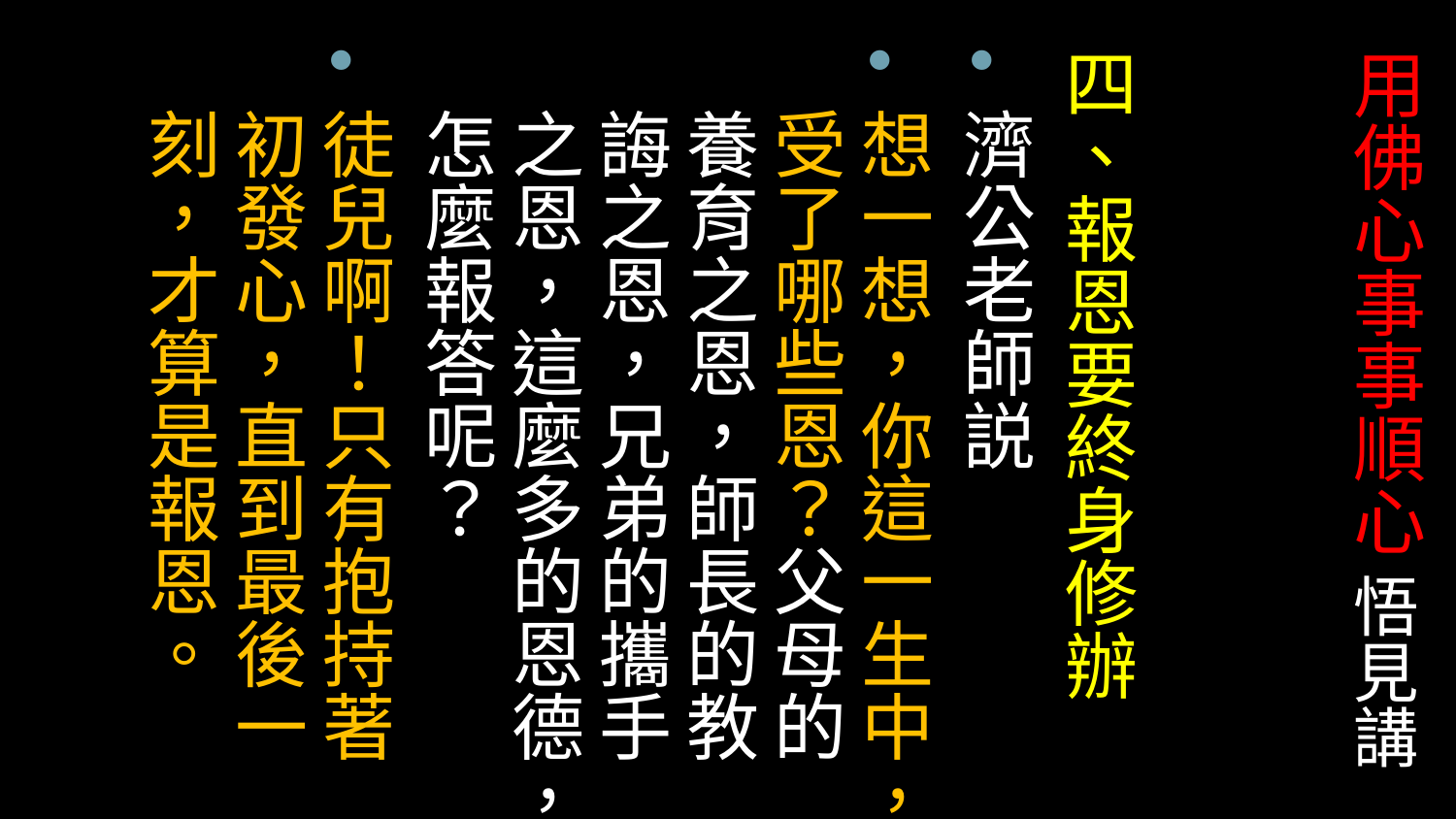

# 用佛心事事順心 悟見講
四、報恩要終身修辦
濟公老師説
想一想，你這一生中，受了哪些恩？父母的養育之恩，師長的教誨之恩，兄弟的攜手之恩，這麼多的恩德，怎麼報答呢？
徒兒啊！只有抱持著初發心，直到最後一刻，才算是報恩。